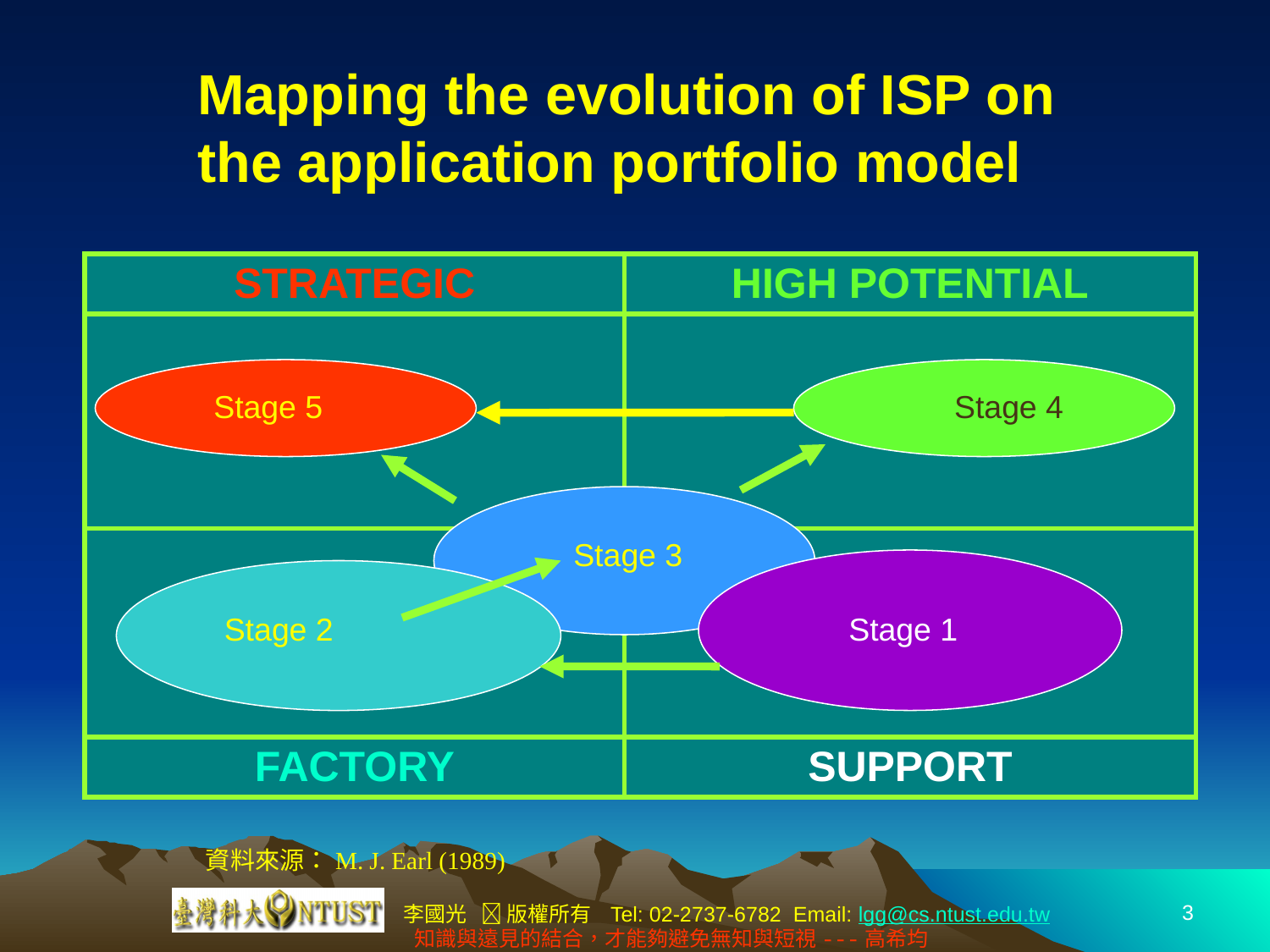

# Mapping the evolution of ISP on the application portfolio model
| STRATEGIC | HIGH POTENTIAL |
| --- | --- |
|  |  |
|  |  |
| FACTORY | SUPPORT |

Stage 5
Stage 4

Stage 3

Stage 2
Stage 1

資料來源：M. J. Earl (1989)
3